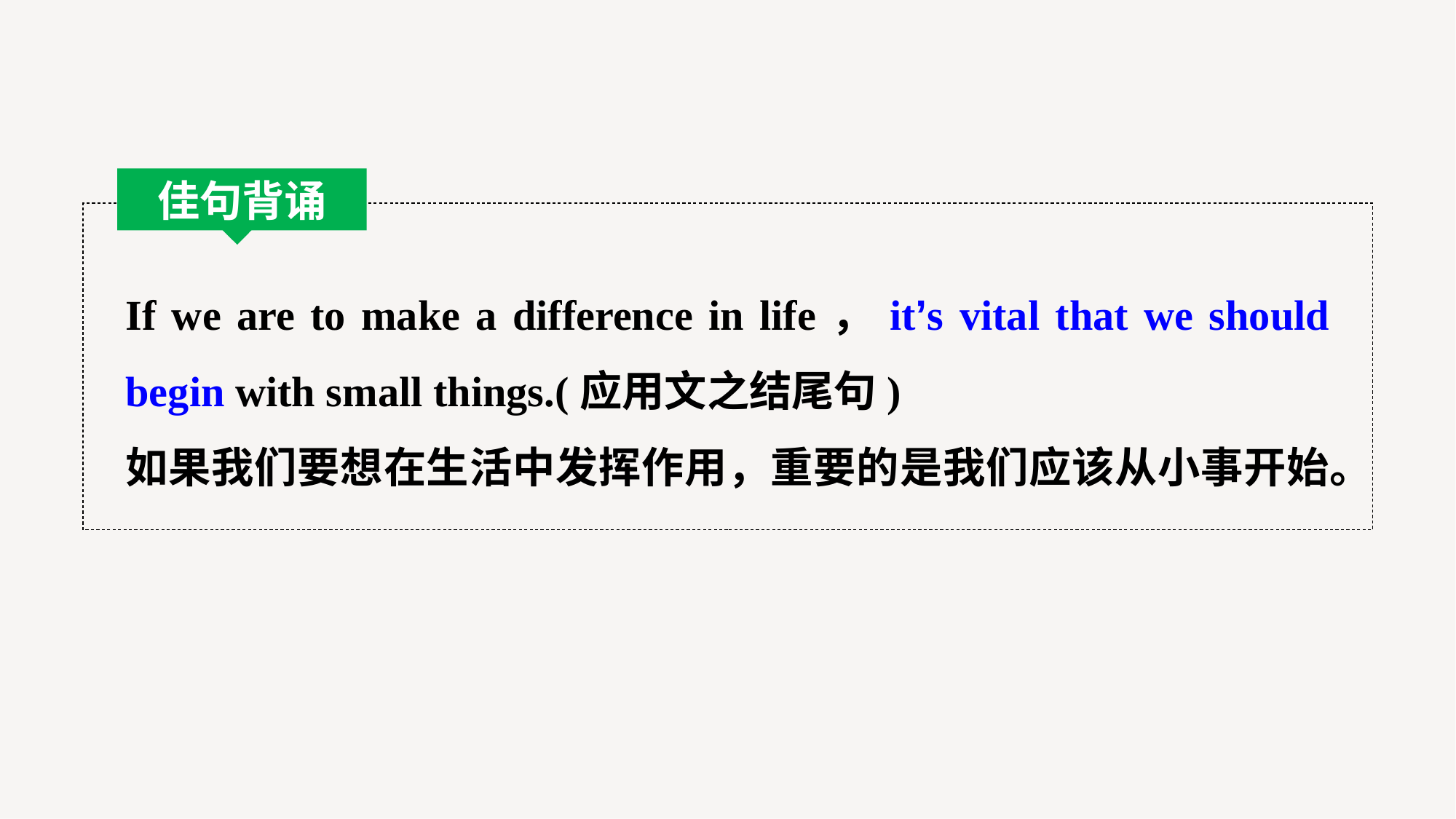

佳句背诵

If we are to make a difference in life，it’s vital that we should begin with small things.(应用文之结尾句)
如果我们要想在生活中发挥作用，重要的是我们应该从小事开始。